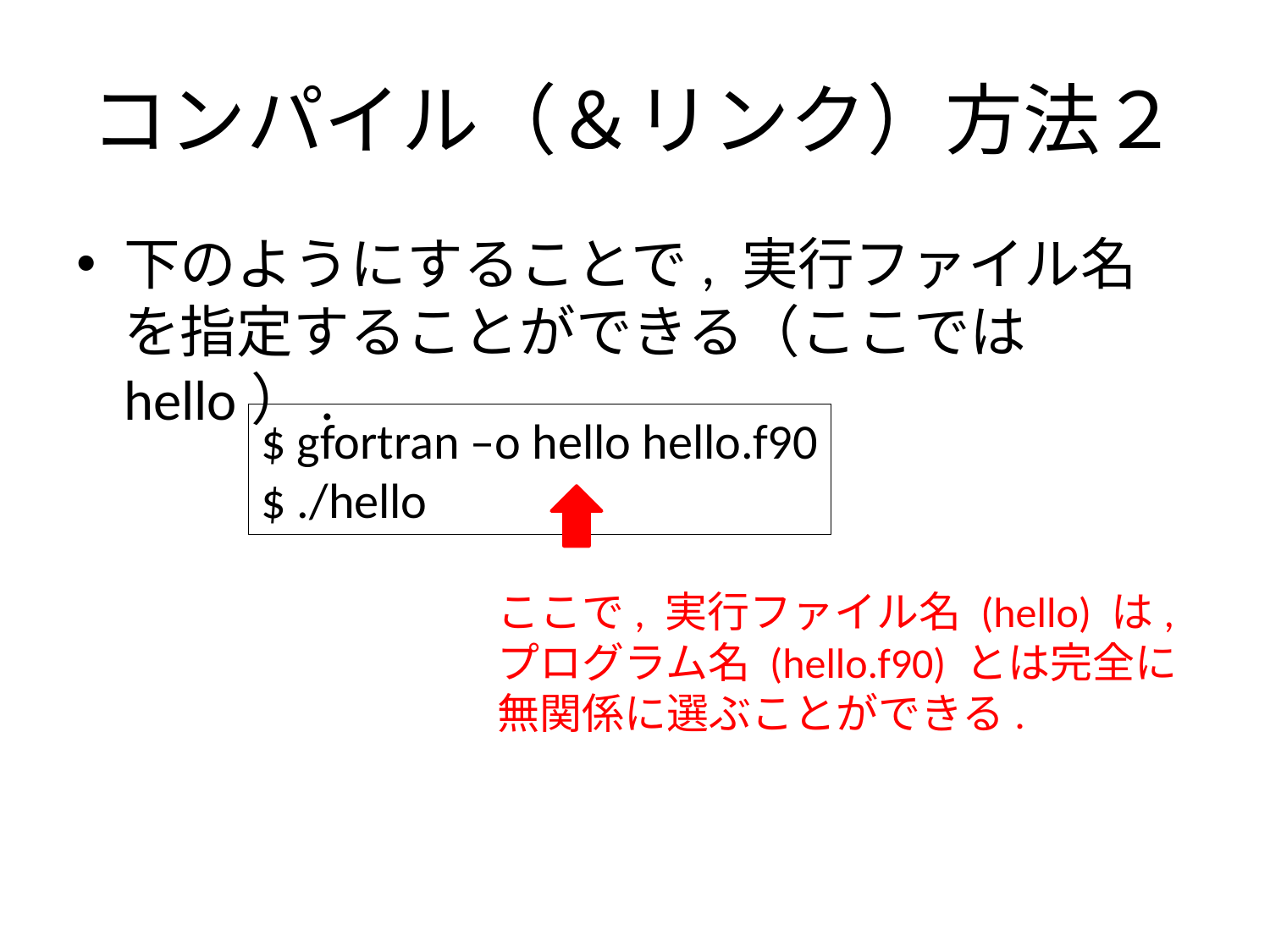

# コンパイル（＆リンク）方法２
下のようにすることで, 実行ファイル名を指定することができる（ここでは hello）.
$ gfortran –o hello hello.f90
$ ./hello

ここで, 実行ファイル名 (hello) は,
プログラム名 (hello.f90) とは完全に
無関係に選ぶことができる.